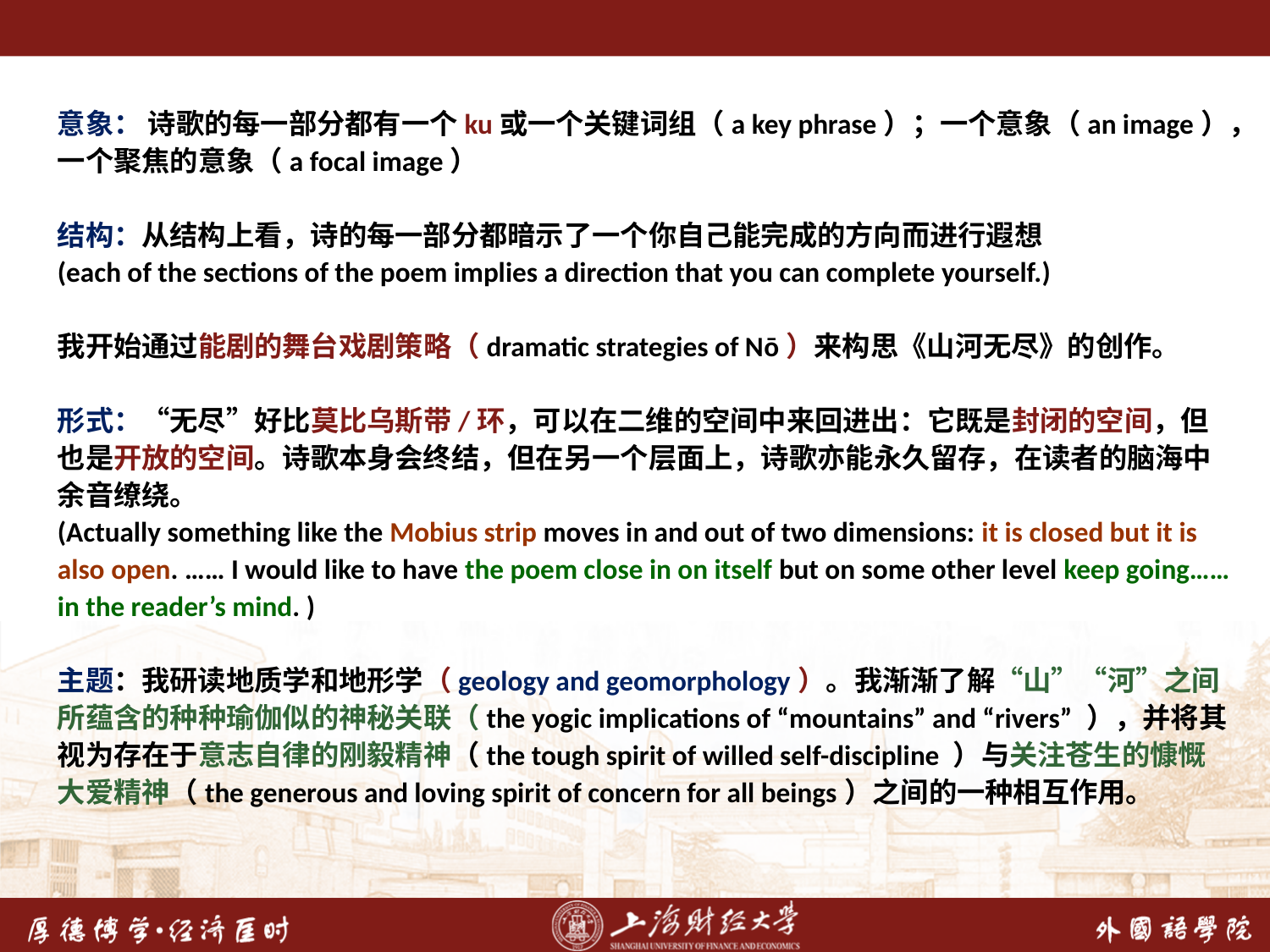

意象： 诗歌的每一部分都有一个ku或一个关键词组（a key phrase）；一个意象（an image），一个聚焦的意象（a focal image）

结构：从结构上看，诗的每一部分都暗示了一个你自己能完成的方向而进行遐想
(each of the sections of the poem implies a direction that you can complete yourself.)

我开始通过能剧的舞台戏剧策略（dramatic strategies of Nō）来构思《山河无尽》的创作。

形式：“无尽”好比莫比乌斯带/环，可以在二维的空间中来回进出：它既是封闭的空间，但也是开放的空间。诗歌本身会终结，但在另一个层面上，诗歌亦能永久留存，在读者的脑海中余音缭绕。
(Actually something like the Mobius strip moves in and out of two dimensions: it is closed but it is also open. …… I would like to have the poem close in on itself but on some other level keep going…… in the reader’s mind. )

主题：我研读地质学和地形学（geology and geomorphology）。我渐渐了解“山”“河”之间所蕴含的种种瑜伽似的神秘关联（the yogic implications of “mountains” and “rivers” ），并将其视为存在于意志自律的刚毅精神（the tough spirit of willed self-discipline ）与关注苍生的慷慨大爱精神（the generous and loving spirit of concern for all beings）之间的一种相互作用。